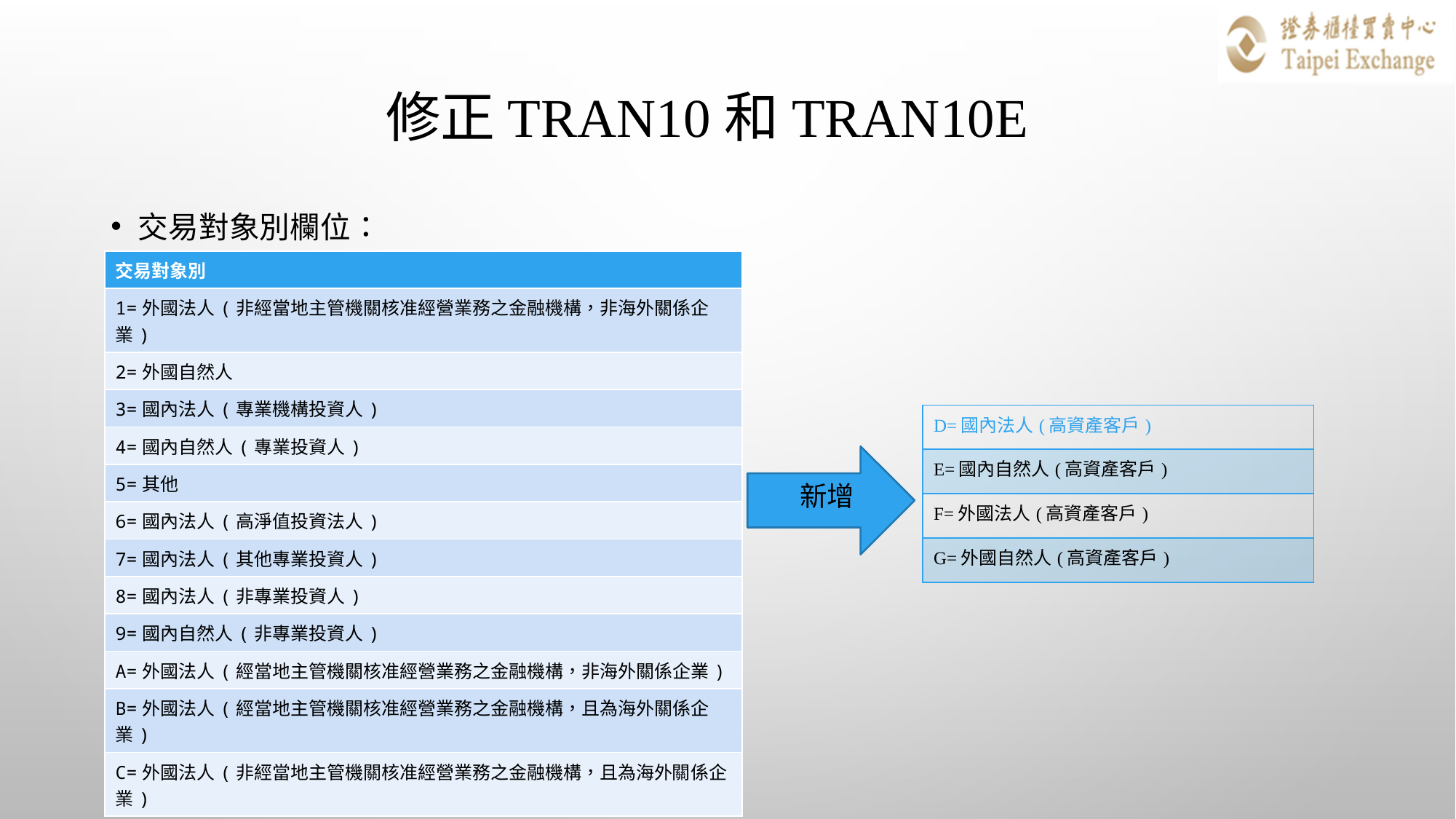

# 修正TRAN10和TRAN10E
交易對象別欄位：

| 交易對象別 |
| --- |
| 1=外國法人(非經當地主管機關核准經營業務之金融機構，非海外關係企業) |
| 2=外國自然人 |
| 3=國內法人(專業機構投資人) |
| 4=國內自然人(專業投資人) |
| 5=其他 |
| 6=國內法人(高淨值投資法人) |
| 7=國內法人(其他專業投資人) |
| 8=國內法人(非專業投資人) |
| 9=國內自然人(非專業投資人) |
| A=外國法人(經當地主管機關核准經營業務之金融機構，非海外關係企業) |
| B=外國法人(經當地主管機關核准經營業務之金融機構，且為海外關係企業) |
| C=外國法人(非經當地主管機關核准經營業務之金融機構，且為海外關係企業) |
| D=國內法人(高資產客戶) |
| --- |
| E=國內自然人(高資產客戶) |
| F=外國法人(高資產客戶) |
| G=外國自然人(高資產客戶) |

新增